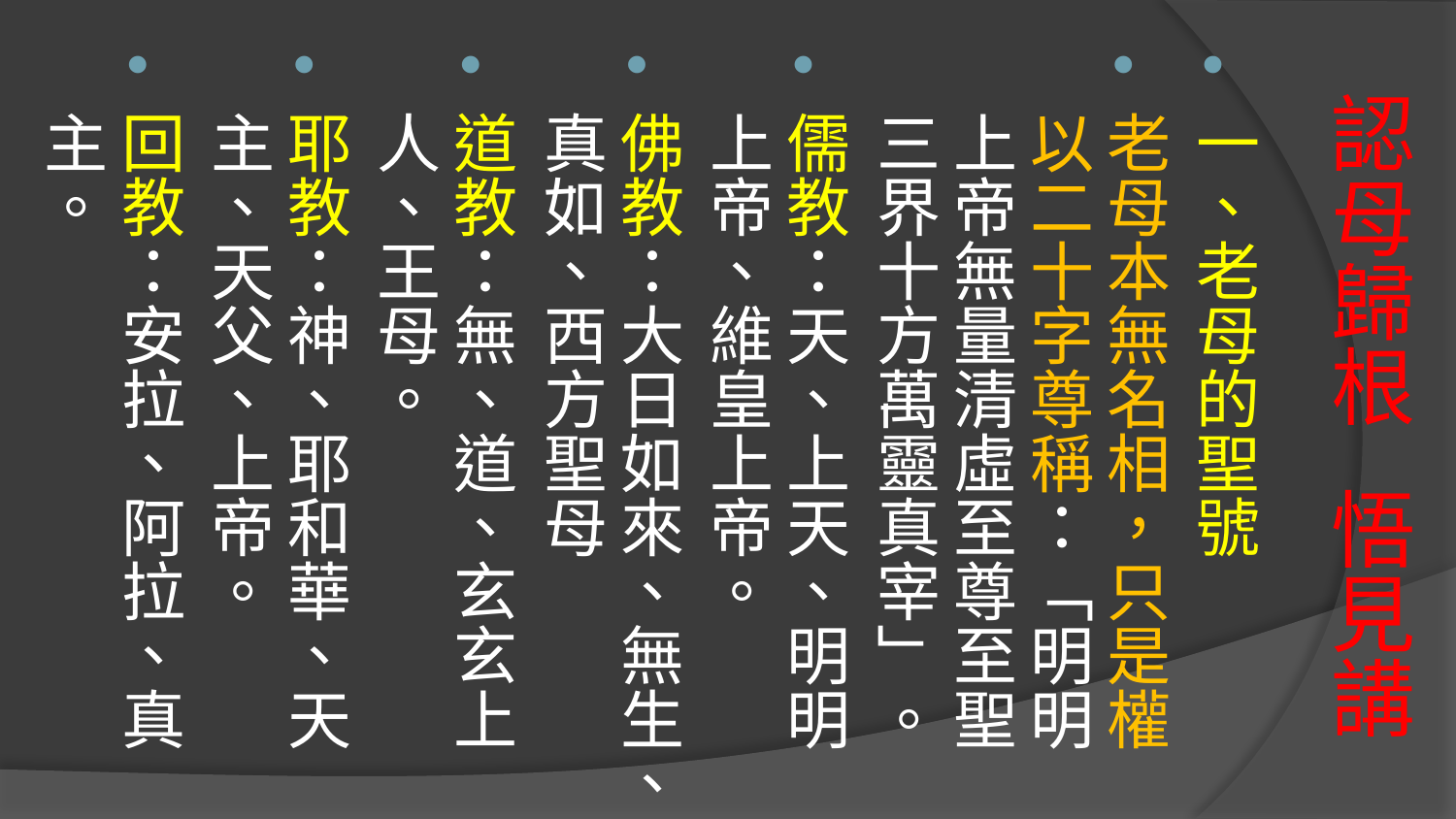

一、老母的聖號
老母本無名相，只是權以二十字尊稱：「明明上帝無量清虛至尊至聖三界十方萬靈真宰」。
儒教：天、上天、明明上帝、維皇上帝。
佛教：大日如來、無生、真如、西方聖母
道教：無、道、玄玄上人、王母。
耶教：神、耶和華、天主、天父、上帝。
回教：安拉、阿拉、真主。
# 認母歸根   悟見講